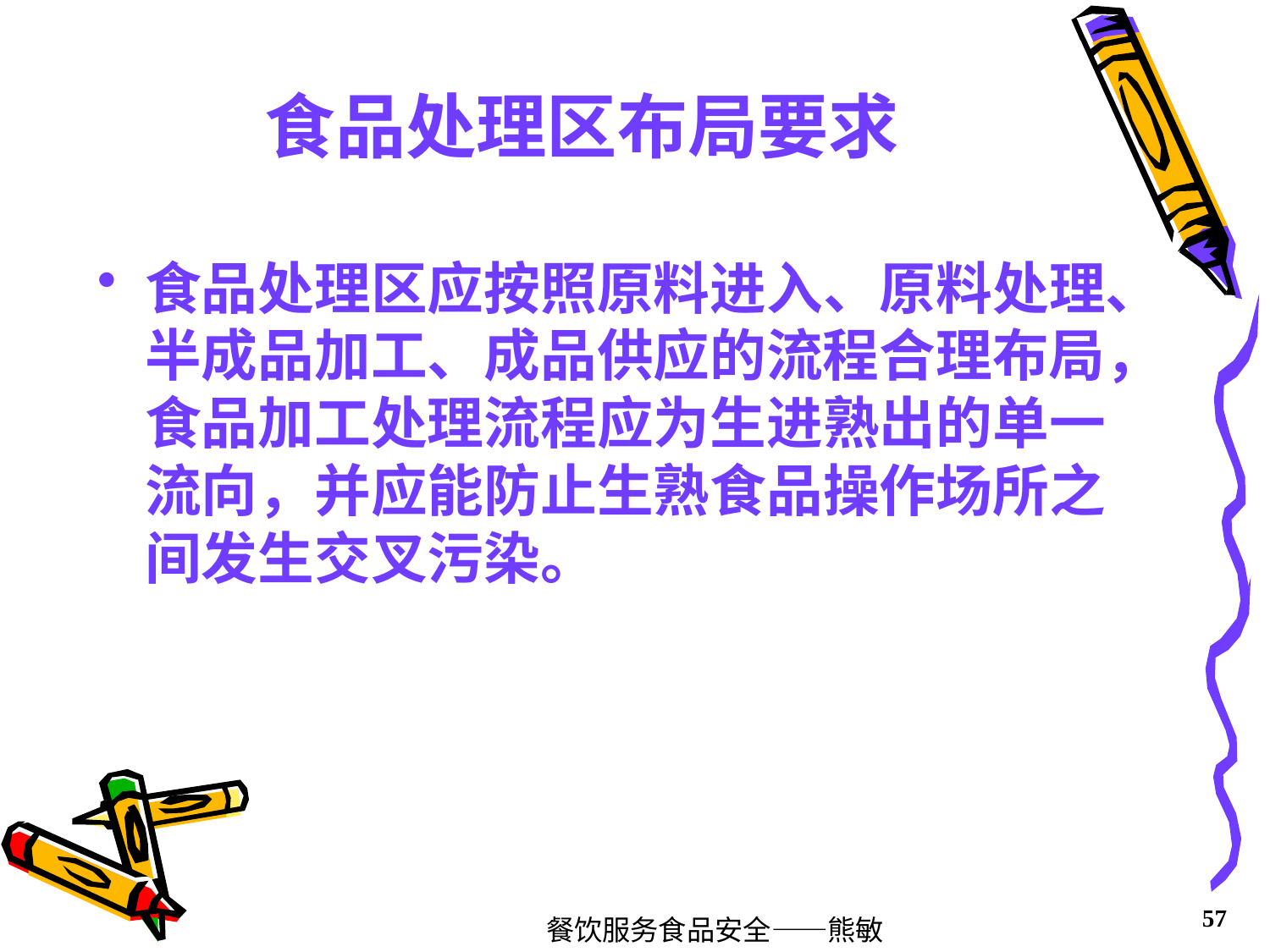

# 食品处理区布局要求

食品处理区应按照原料进入、原料处理、半成品加工、成品供应的流程合理布局，食品加工处理流程应为生进熟出的单一流向，并应能防止生熟食品操作场所之间发生交叉污染。

57

餐饮服务食品安全——熊敏